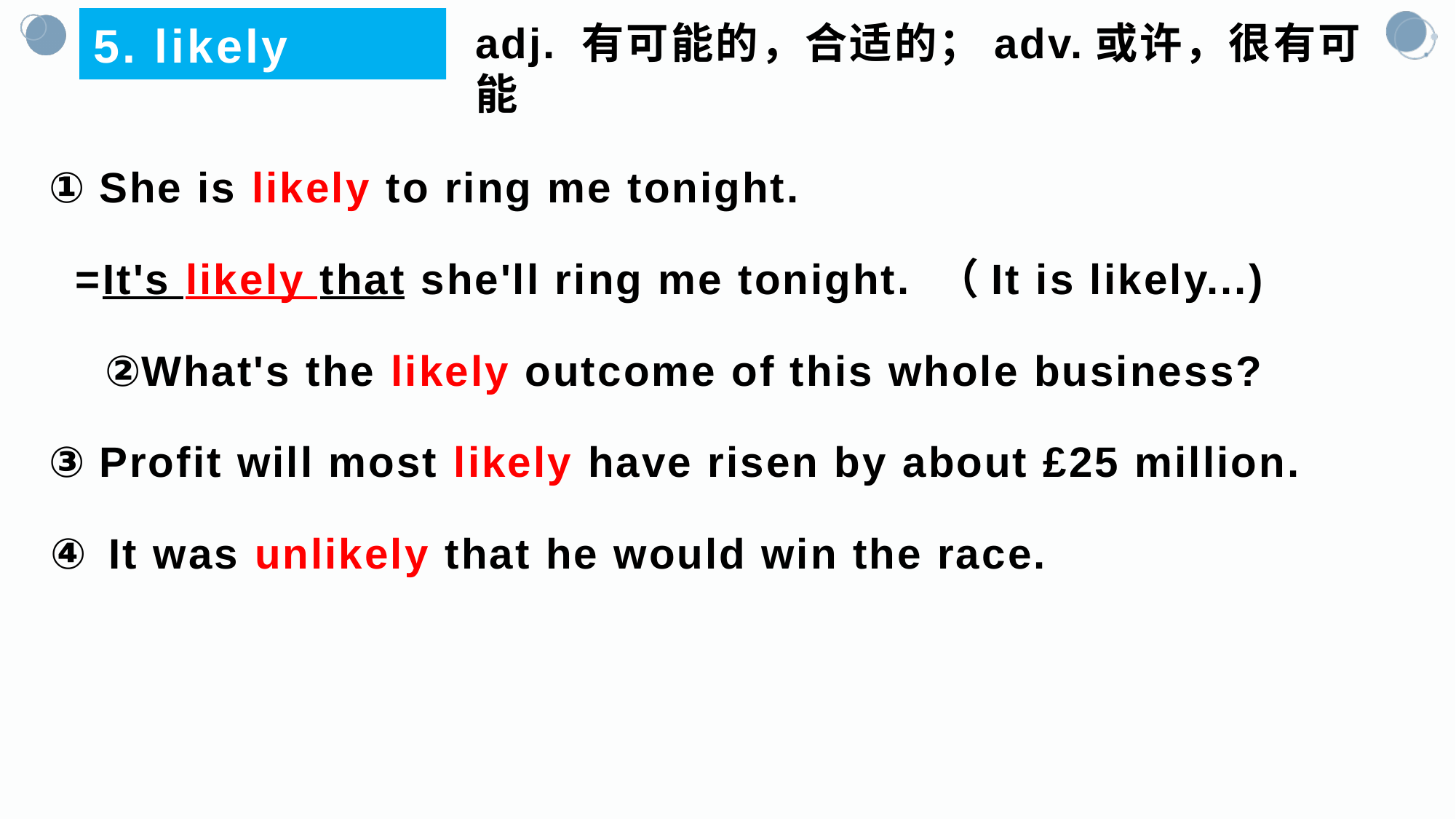

5. likely
adj. 有可能的，合适的；adv.或许，很有可能
 She is likely to ring me tonight.
   =It's likely that she'll ring me tonight. （It is likely...)
What's the likely outcome of this whole business?
 Profit will most likely have risen by about £25 million.
 It was unlikely that he would win the race.